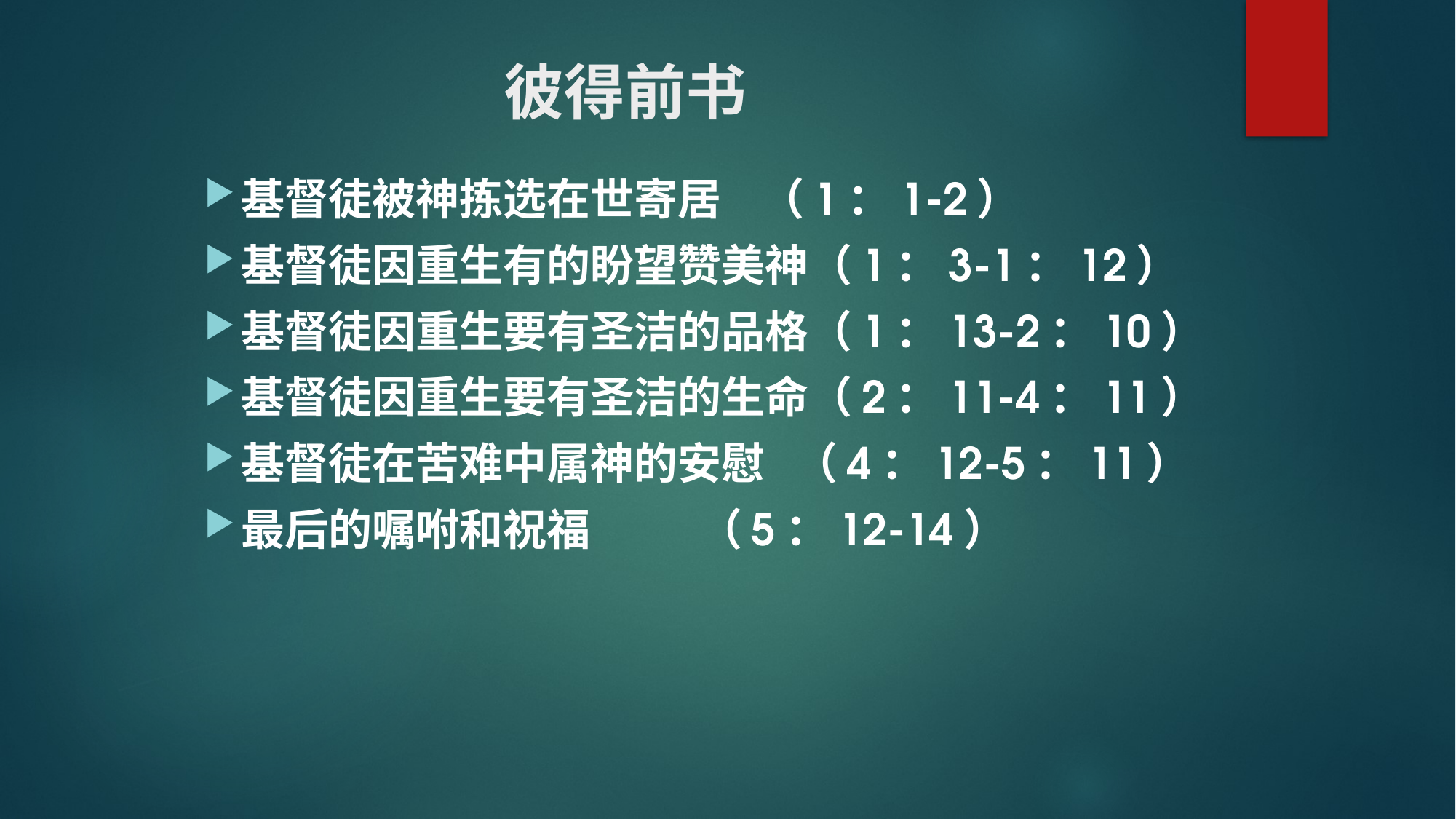

# 彼得前书
基督徒被神拣选在世寄居    （1：1-2）
基督徒因重生有的盼望赞美神（1：3-1：12）
基督徒因重生要有圣洁的品格（1：13-2：10）
基督徒因重生要有圣洁的生命（2：11-4：11）
基督徒在苦难中属神的安慰   （4：12-5：11）
最后的嘱咐和祝福           （5：12-14）